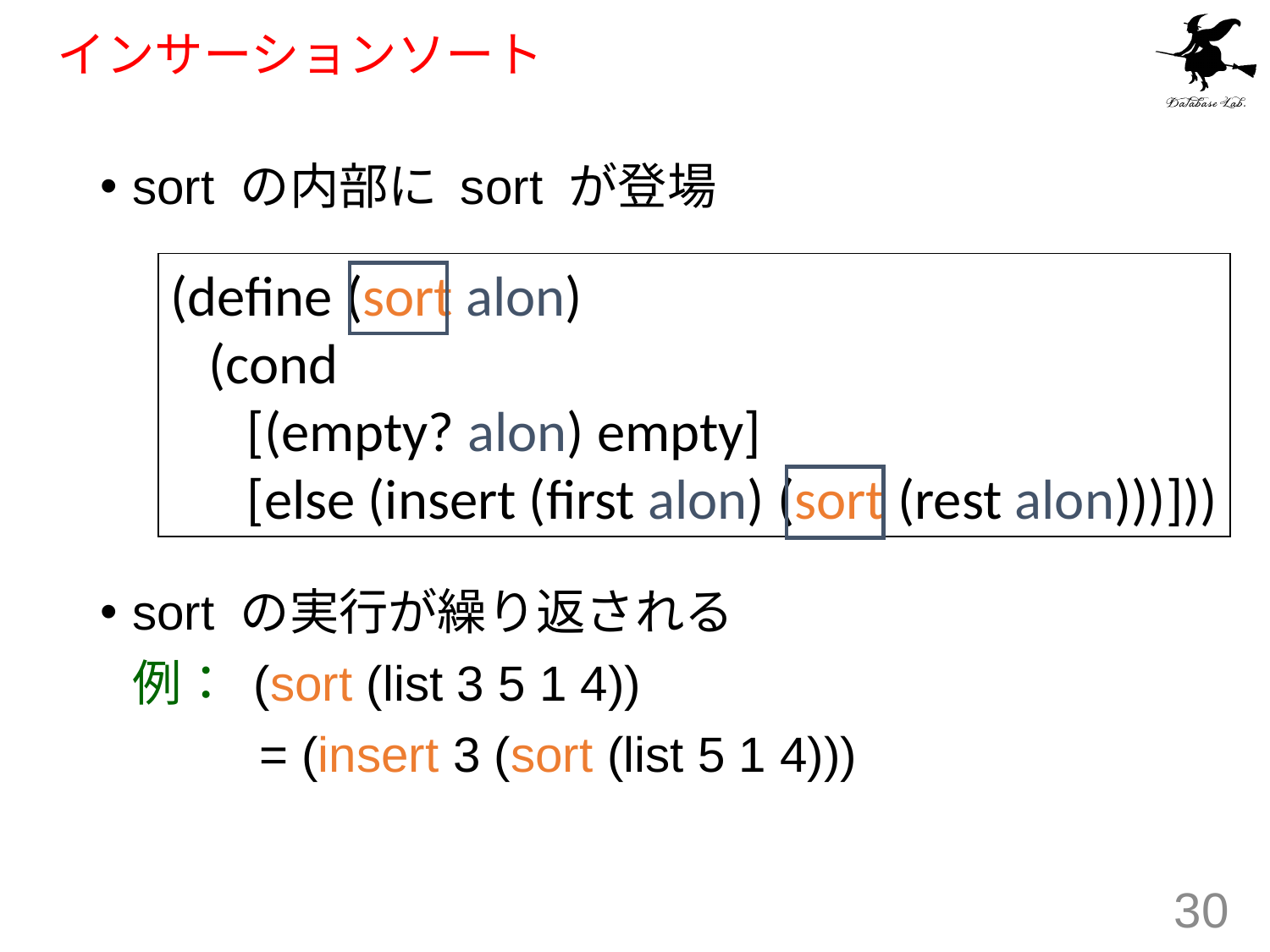

# インサーションソート
sort の内部に sort が登場

sort の実行が繰り返される
	例： (sort (list 3 5 1 4))
		= (insert 3 (sort (list 5 1 4)))
(define (sort alon)
   (cond
      [(empty? alon) empty]
      [else (insert (first alon) (sort (rest alon)))]))

30